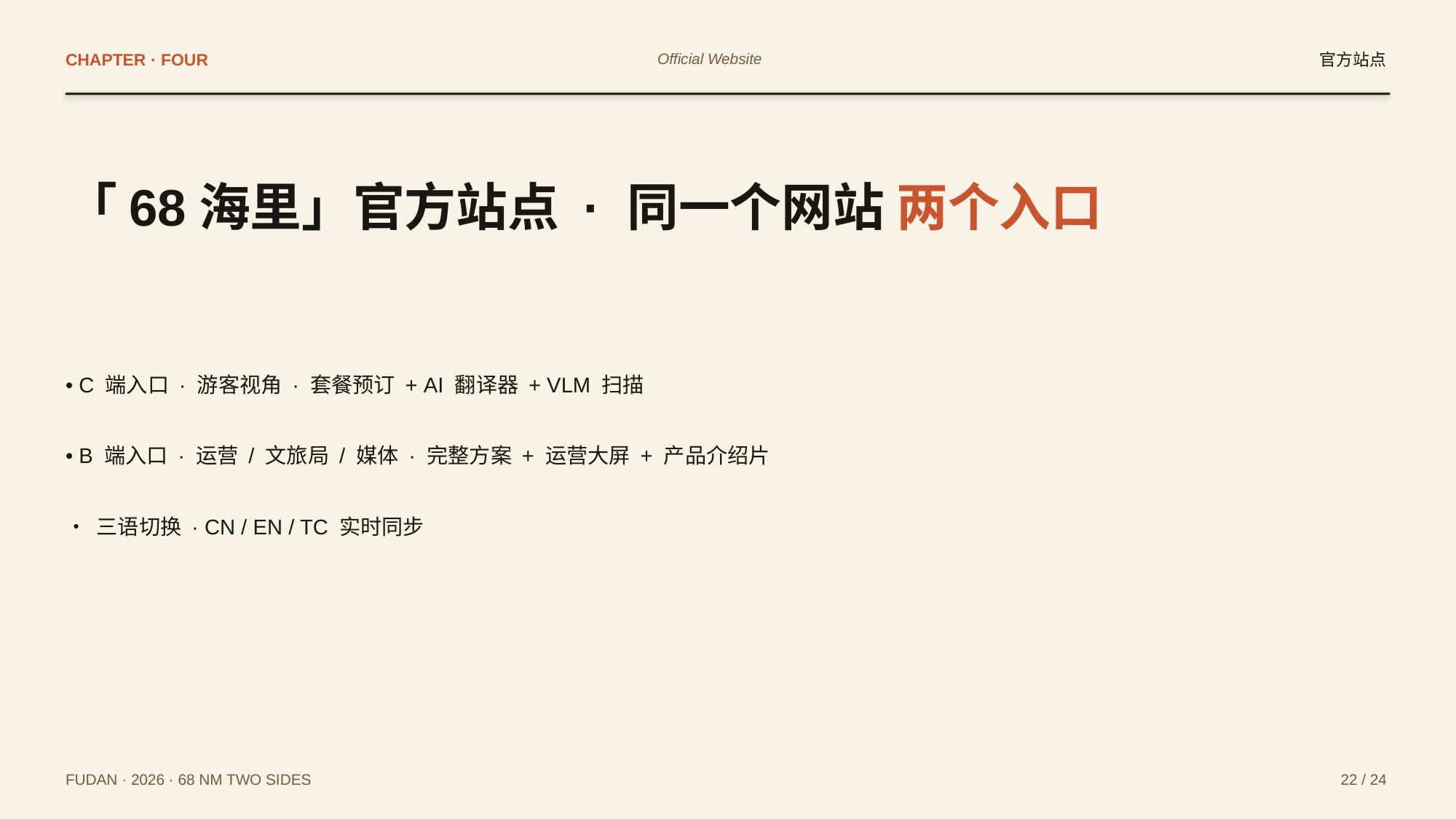

CHAPTER · FOUR
Official Website
官方站点

「68海里」官方站点 · 同一个网站 两个入口
• C 端入口 · 游客视角 · 套餐预订 + AI 翻译器 + VLM 扫描
• B 端入口 · 运营 / 文旅局 / 媒体 · 完整方案 + 运营大屏 + 产品介绍片
• 三语切换 · CN / EN / TC 实时同步
FUDAN · 2026 · 68 NM TWO SIDES
22 / 24